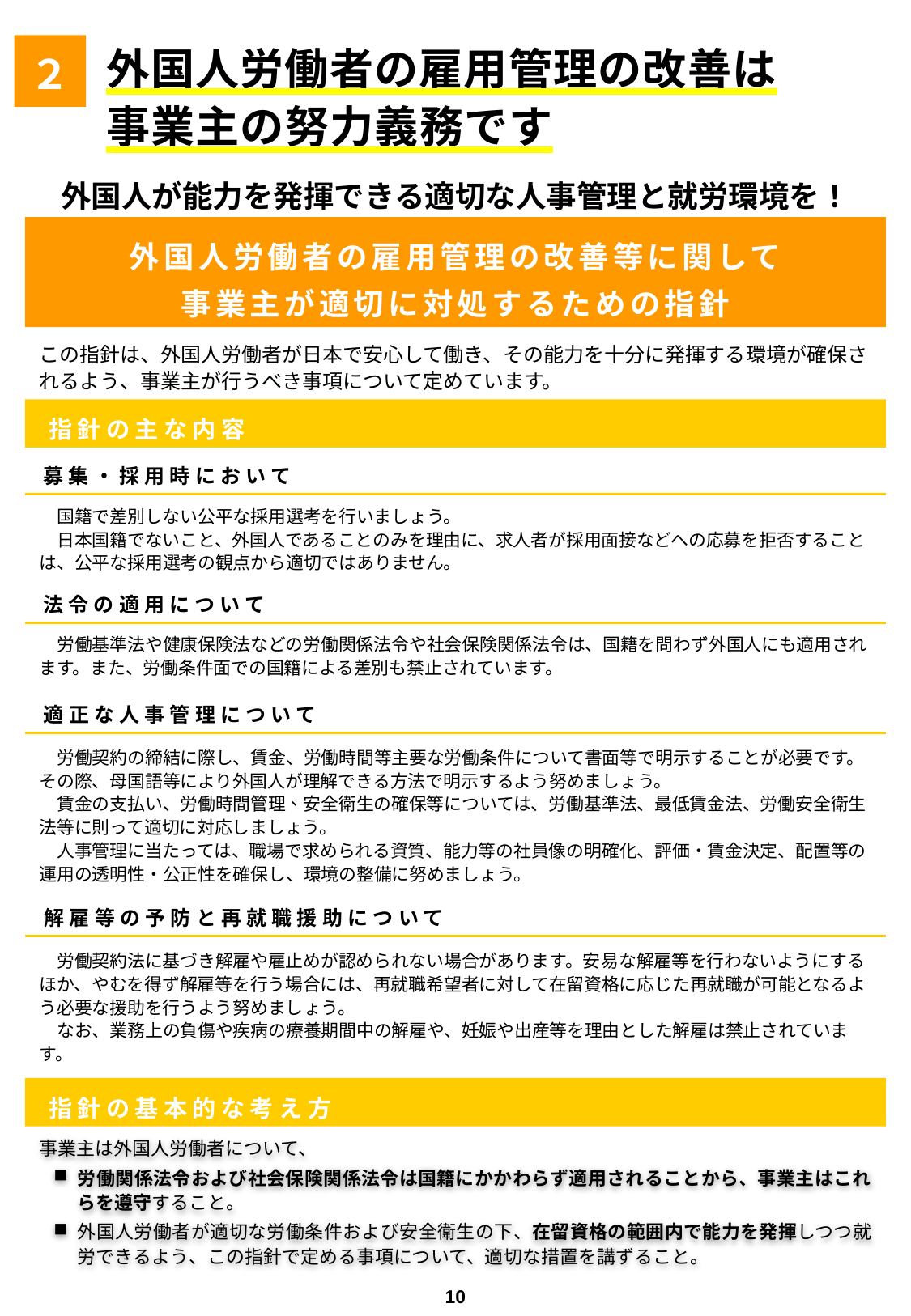

外国人労働者の雇用管理の改善は
事業主の努力義務です
２
外国人が能力を発揮できる適切な人事管理と就労環境を！
外国人労働者の雇用管理の改善等に関して
事業主が適切に対処するための指針
この指針は、外国人労働者が日本で安心して働き、その能力を十分に発揮する環境が確保されるよう、事業主が行うべき事項について定めています。
指針の主な内容
募集・採用時において
　国籍で差別しない公平な採用選考を行いましょう。
　日本国籍でないこと、外国人であることのみを理由に、求人者が採用面接などへの応募を拒否することは、公平な採用選考の観点から適切ではありません。
法令の適用について
　労働基準法や健康保険法などの労働関係法令や社会保険関係法令は、国籍を問わず外国人にも適用されます。また、労働条件面での国籍による差別も禁止されています。
適正な人事管理について
　労働契約の締結に際し、賃金、労働時間等主要な労働条件について書面等で明示することが必要です。その際、母国語等により外国人が理解できる方法で明示するよう努めましょう。
　賃金の支払い、労働時間管理、安全衛生の確保等については、労働基準法、最低賃金法、労働安全衛生法等に則って適切に対応しましょう。
　人事管理に当たっては、職場で求められる資質、能力等の社員像の明確化、評価・賃金決定、配置等の運用の透明性・公正性を確保し、環境の整備に努めましょう。
解雇等の予防と再就職援助について
　労働契約法に基づき解雇や雇止めが認められない場合があります。安易な解雇等を行わないようにするほか、やむを得ず解雇等を行う場合には、再就職希望者に対して在留資格に応じた再就職が可能となるよう必要な援助を行うよう努めましょう。
　なお、業務上の負傷や疾病の療養期間中の解雇や、妊娠や出産等を理由とした解雇は禁止されています。
指針の基本的な考え方
事業主は外国人労働者について、
労働関係法令および社会保険関係法令は国籍にかかわらず適用されることから、事業主はこれらを遵守すること。
外国人労働者が適切な労働条件および安全衛生の下、在留資格の範囲内で能力を発揮しつつ就労できるよう、この指針で定める事項について、適切な措置を講ずること。
10